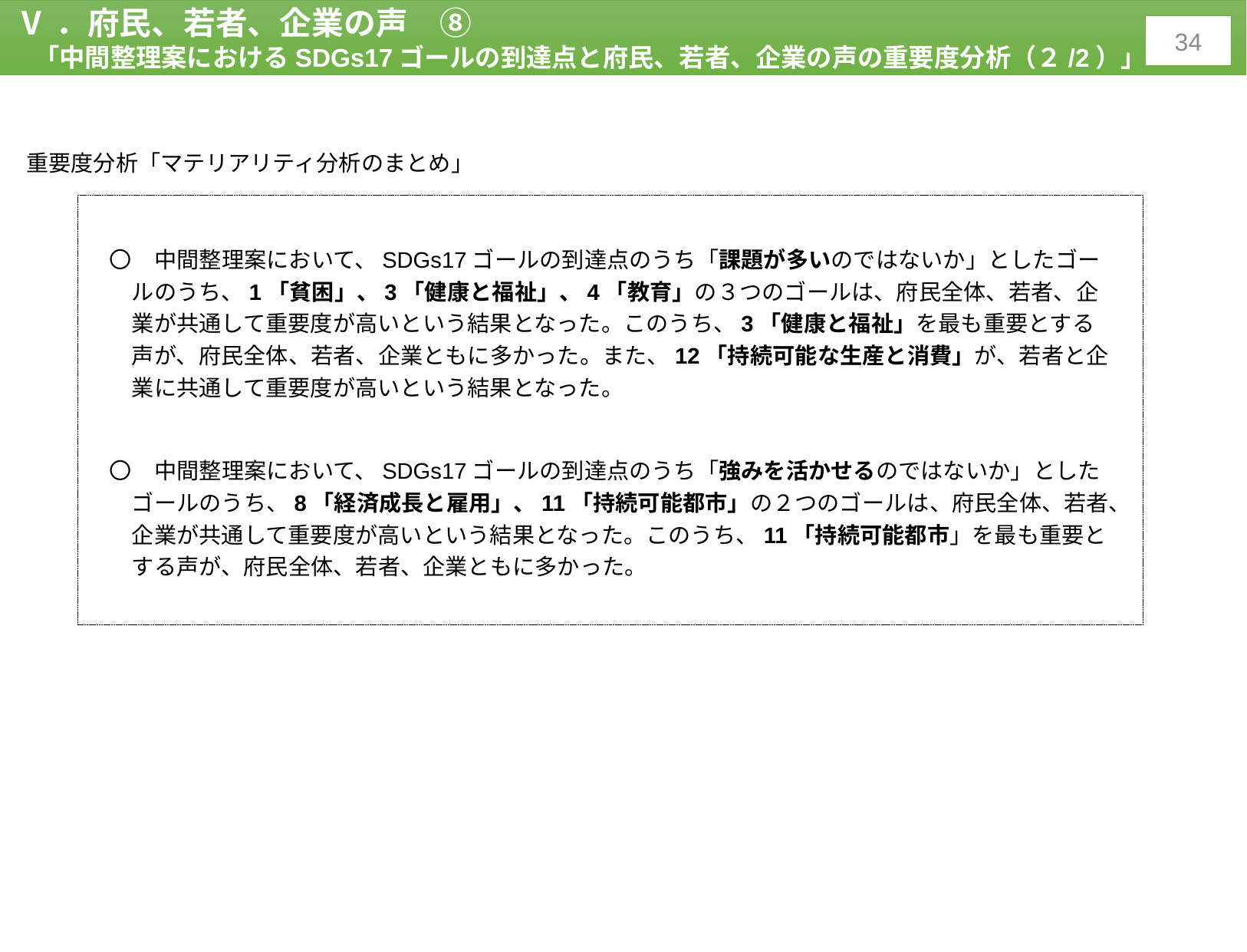

Ⅴ．府民、若者、企業の声　⑧
　「中間整理案におけるSDGs17ゴールの到達点と府民、若者、企業の声の重要度分析（２/2）」
34
重要度分析「マテリアリティ分析のまとめ」
〇　中間整理案において、SDGs17ゴールの到達点のうち「課題が多いのではないか」としたゴールのうち、1「貧困」、3「健康と福祉」、4「教育」の３つのゴールは、府民全体、若者、企業が共通して重要度が高いという結果となった。このうち、3「健康と福祉」を最も重要とする声が、府民全体、若者、企業ともに多かった。また、12「持続可能な生産と消費」が、若者と企業に共通して重要度が高いという結果となった。

〇　中間整理案において、SDGs17ゴールの到達点のうち「強みを活かせるのではないか」としたゴールのうち、8「経済成長と雇用」、11「持続可能都市」の２つのゴールは、府民全体、若者、企業が共通して重要度が高いという結果となった。このうち、11「持続可能都市」を最も重要とする声が、府民全体、若者、企業ともに多かった。